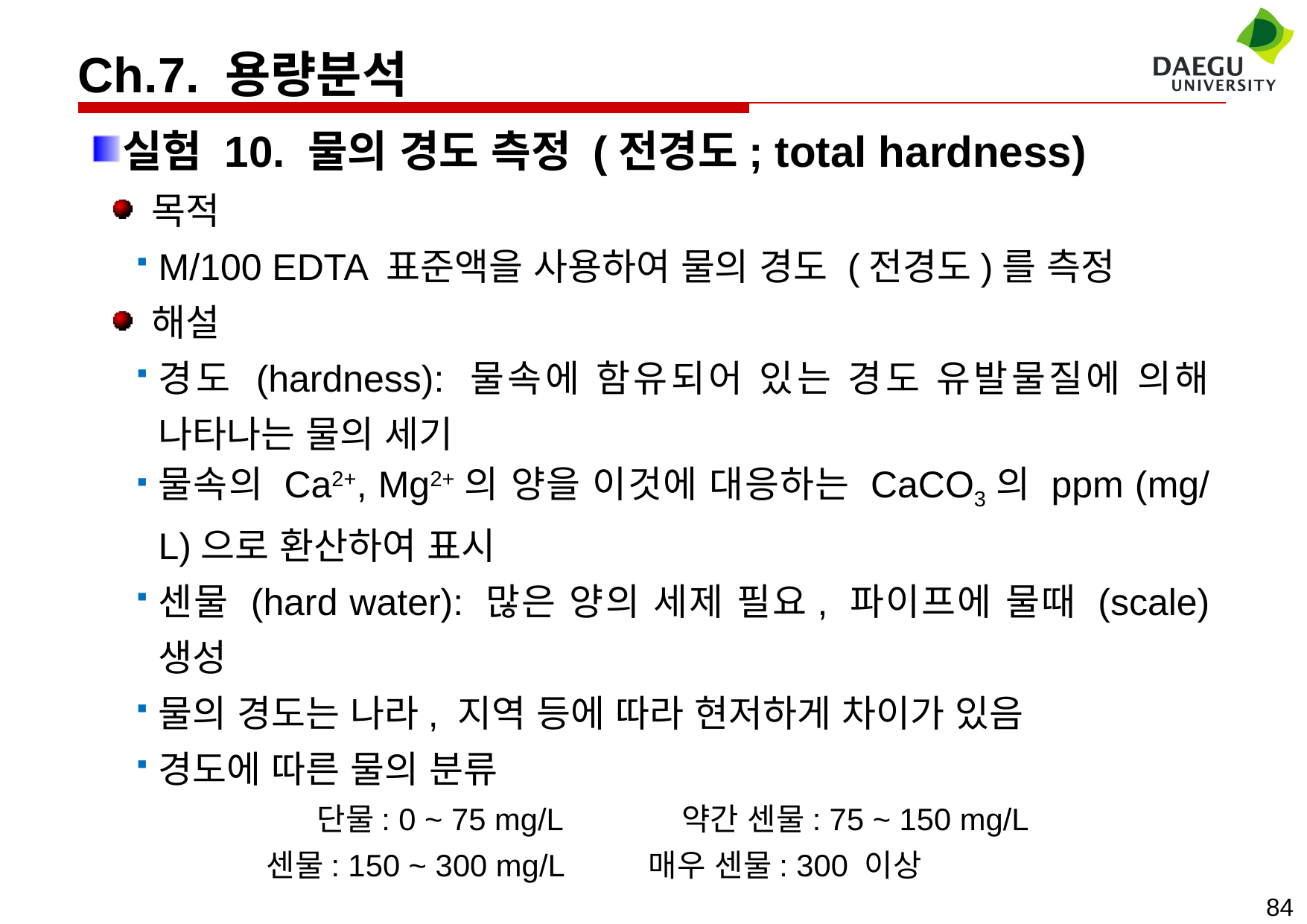

Ch.7. 용량분석
실험 10. 물의 경도 측정 (전경도; total hardness)
 목적
M/100 EDTA 표준액을 사용하여 물의 경도 (전경도)를 측정
 해설
경도 (hardness): 물속에 함유되어 있는 경도 유발물질에 의해 나타나는 물의 세기
물속의 Ca2+, Mg2+의 양을 이것에 대응하는 CaCO3의 ppm (mg/L)으로 환산하여 표시
센물 (hard water): 많은 양의 세제 필요, 파이프에 물때 (scale) 생성
물의 경도는 나라, 지역 등에 따라 현저하게 차이가 있음
경도에 따른 물의 분류
단물: 0 ~ 75 mg/L             약간 센물: 75 ~ 150 mg/L
              센물: 150 ~ 300 mg/L         매우 센물: 300 이상
84